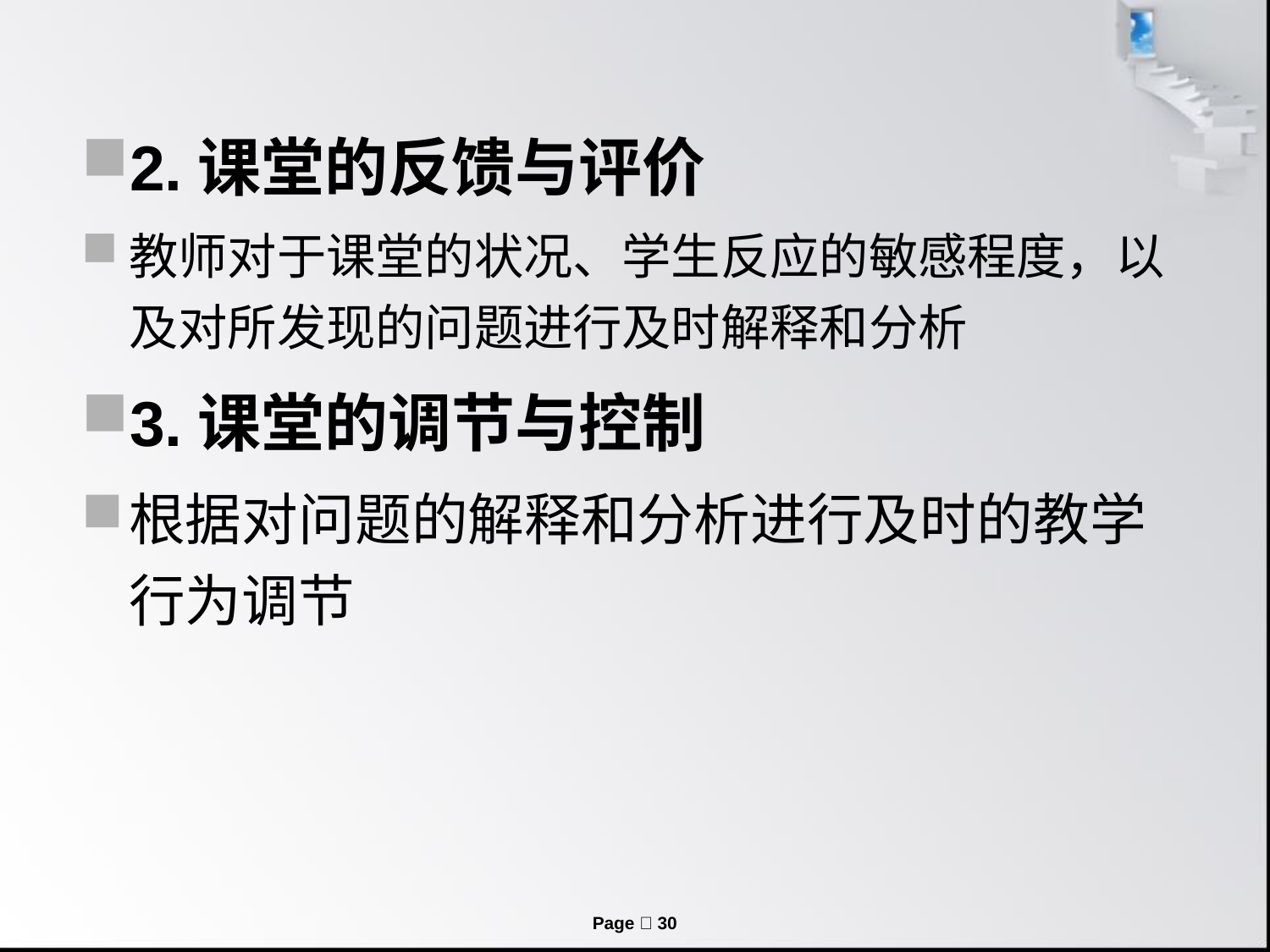

2.课堂的反馈与评价
教师对于课堂的状况、学生反应的敏感程度，以及对所发现的问题进行及时解释和分析
3.课堂的调节与控制
根据对问题的解释和分析进行及时的教学行为调节